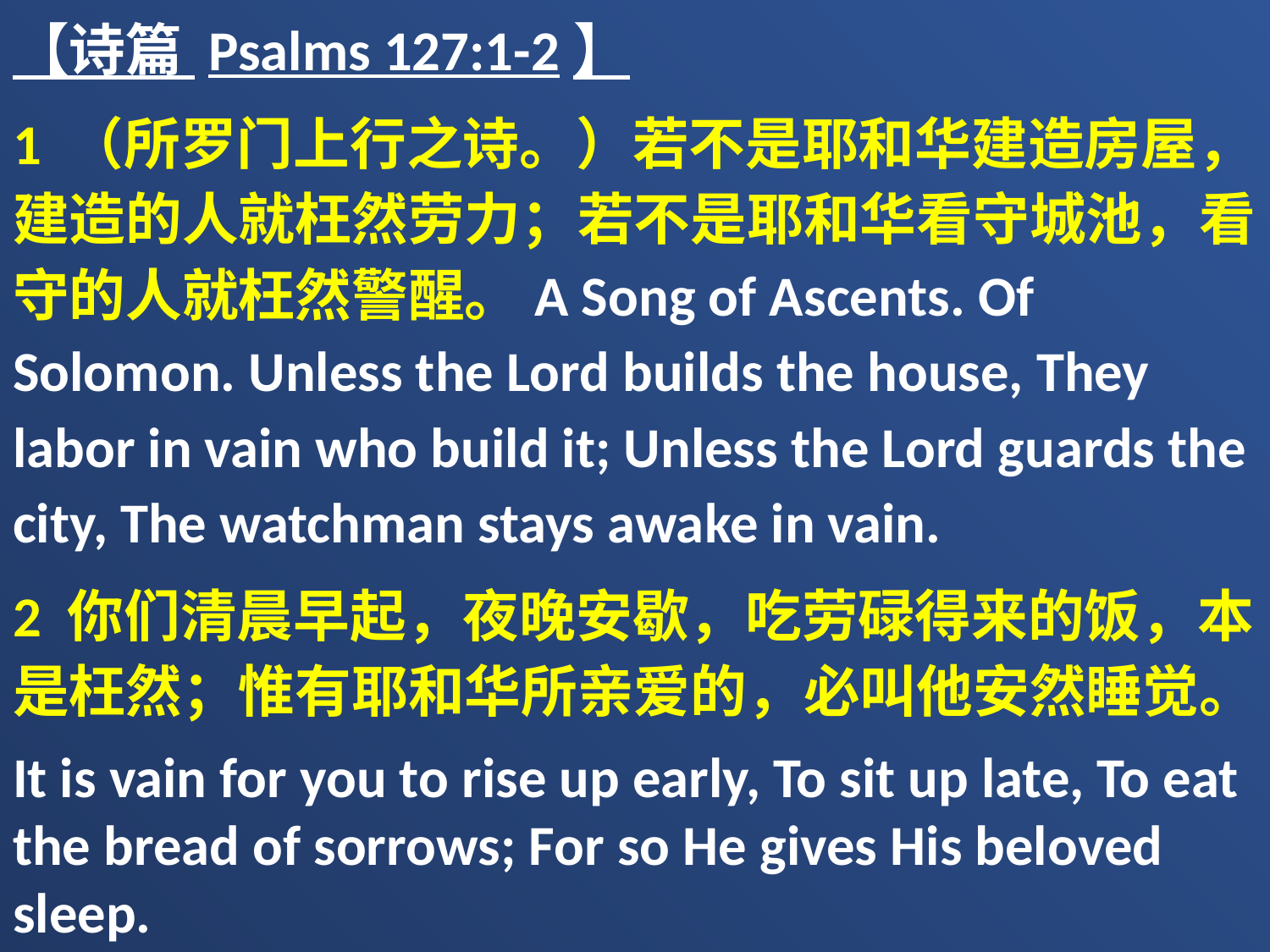

【诗篇 Psalms 127:1-2】
1 （所罗门上行之诗。）若不是耶和华建造房屋，建造的人就枉然劳力；若不是耶和华看守城池，看守的人就枉然警醒。A Song of Ascents. Of Solomon. Unless the Lord builds the house, They labor in vain who build it; Unless the Lord guards the city, The watchman stays awake in vain.
2 你们清晨早起，夜晚安歇，吃劳碌得来的饭，本是枉然；惟有耶和华所亲爱的，必叫他安然睡觉。
It is vain for you to rise up early, To sit up late, To eat the bread of sorrows; For so He gives His beloved sleep.